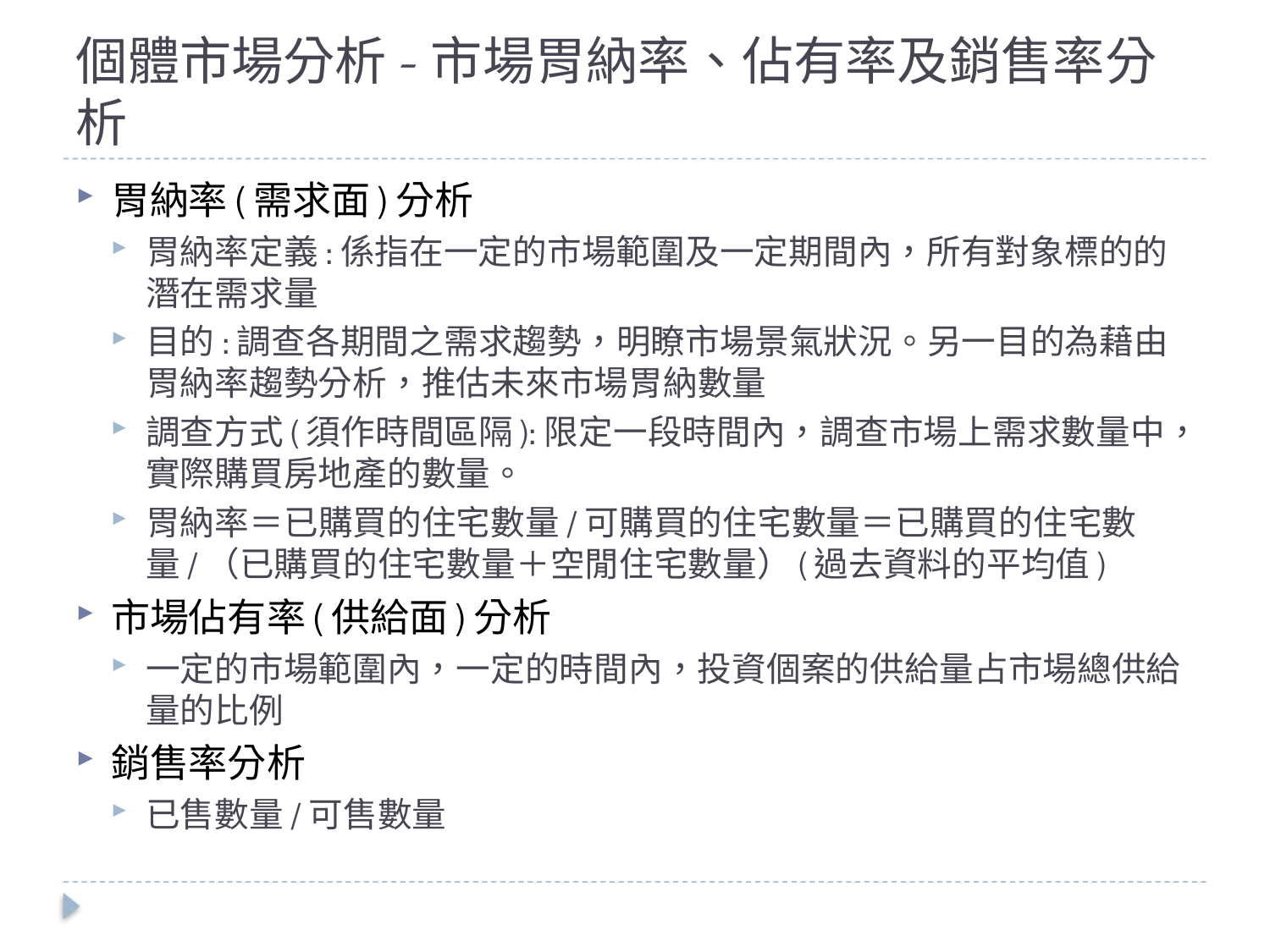

# 個體市場分析-市場胃納率、佔有率及銷售率分析
胃納率(需求面)分析
胃納率定義:係指在一定的市場範圍及一定期間內，所有對象標的的潛在需求量
目的:調查各期間之需求趨勢，明瞭市場景氣狀況。另一目的為藉由胃納率趨勢分析，推估未來市場胃納數量
調查方式(須作時間區隔):限定一段時間內，調查市場上需求數量中，實際購買房地產的數量。
胃納率＝已購買的住宅數量/可購買的住宅數量＝已購買的住宅數量/（已購買的住宅數量＋空閒住宅數量）(過去資料的平均值)
市場佔有率(供給面)分析
一定的市場範圍內，一定的時間內，投資個案的供給量占市場總供給量的比例
銷售率分析
已售數量/可售數量